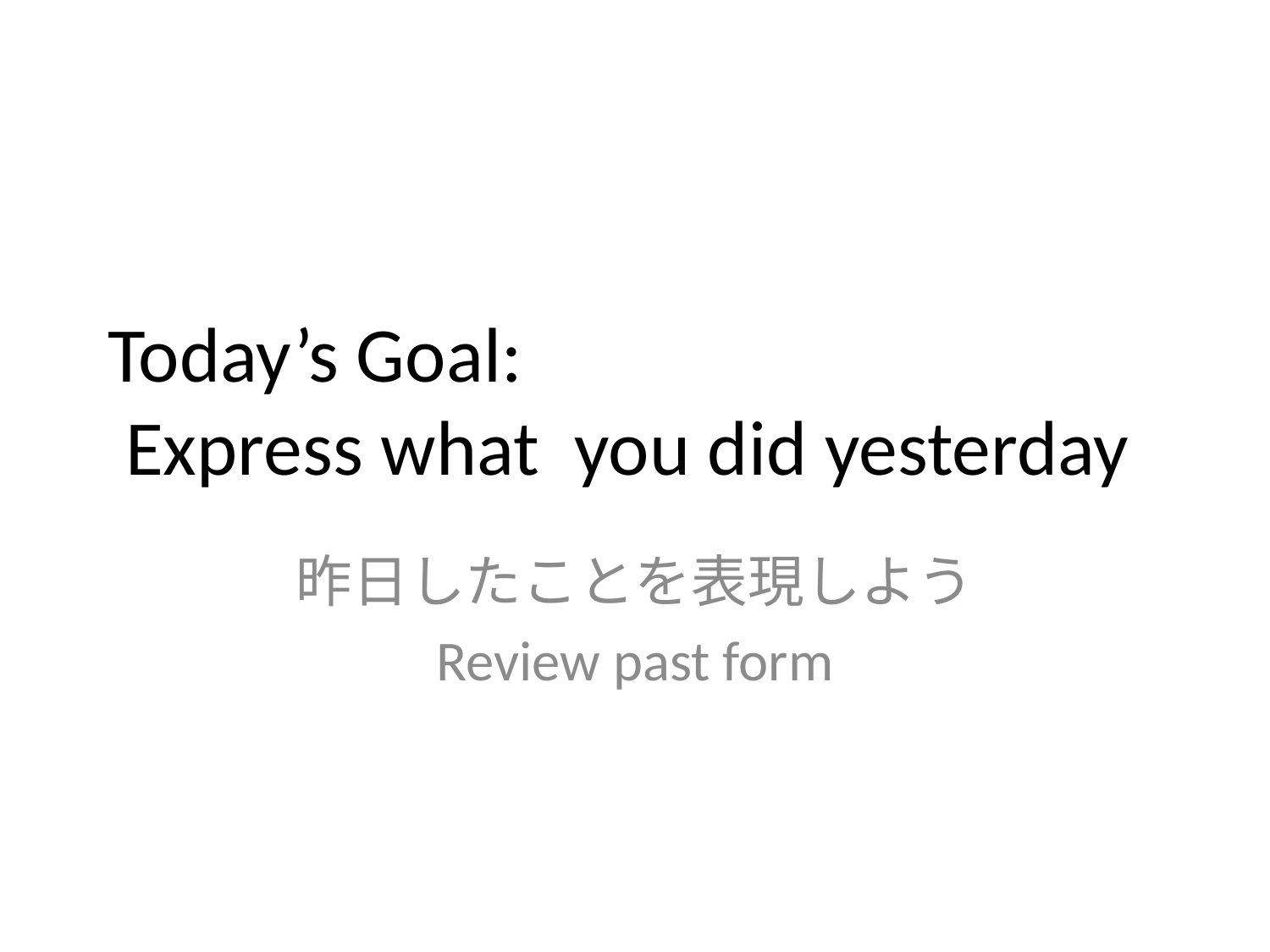

# Today’s Goal: Express what  you did yesterday
昨日したことを表現しよう
Review past form